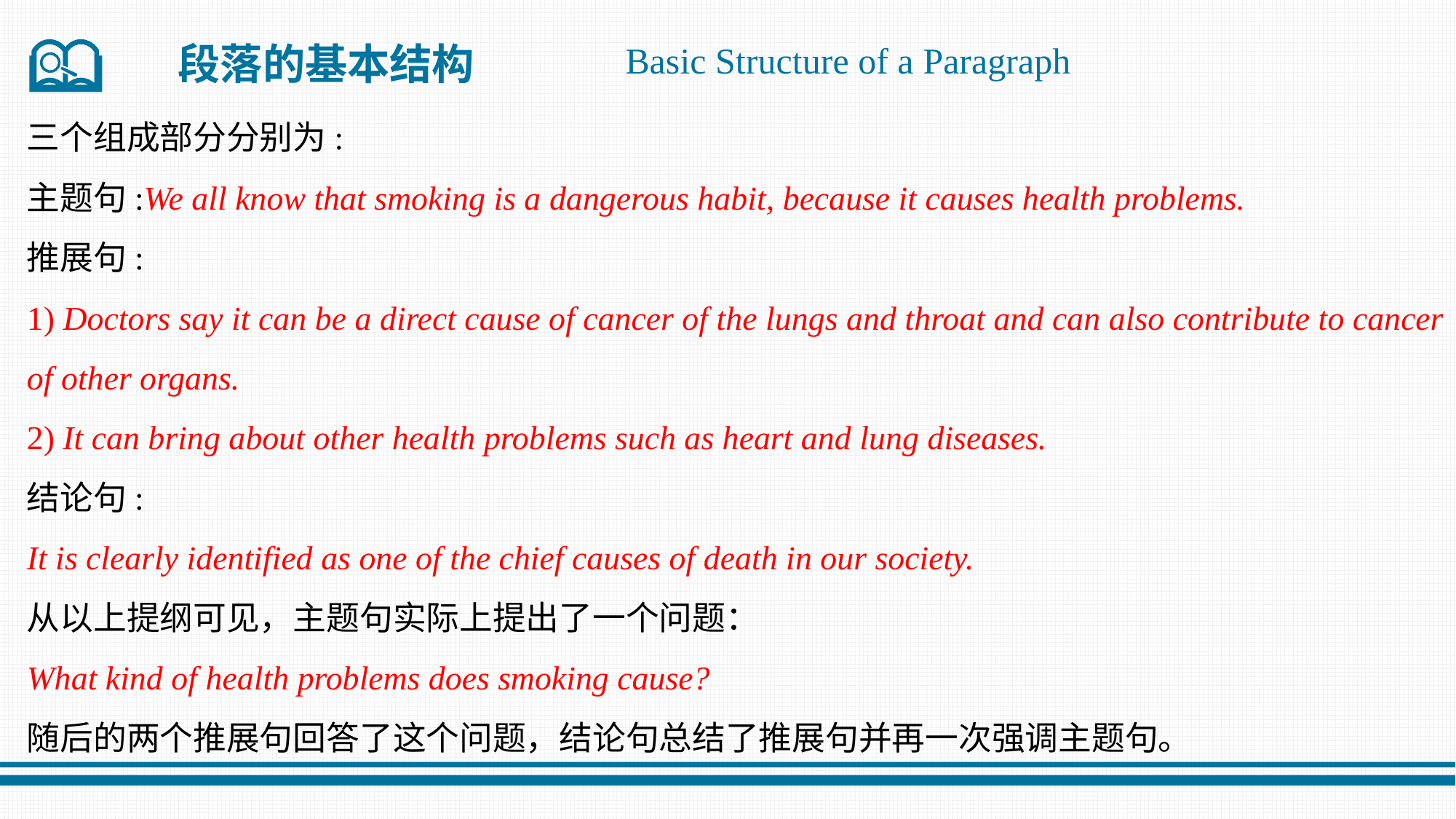

段落的基本结构
Basic Structure of a Paragraph
三个组成部分分别为:
主题句:We all know that smoking is a dangerous habit, because it causes health problems.
推展句:
1) Doctors say it can be a direct cause of cancer of the lungs and throat and can also contribute to cancer of other organs.
2) It can bring about other health problems such as heart and lung diseases.
结论句:
It is clearly identified as one of the chief causes of death in our society.
从以上提纲可见，主题句实际上提出了一个问题：
What kind of health problems does smoking cause?
随后的两个推展句回答了这个问题，结论句总结了推展句并再一次强调主题句。